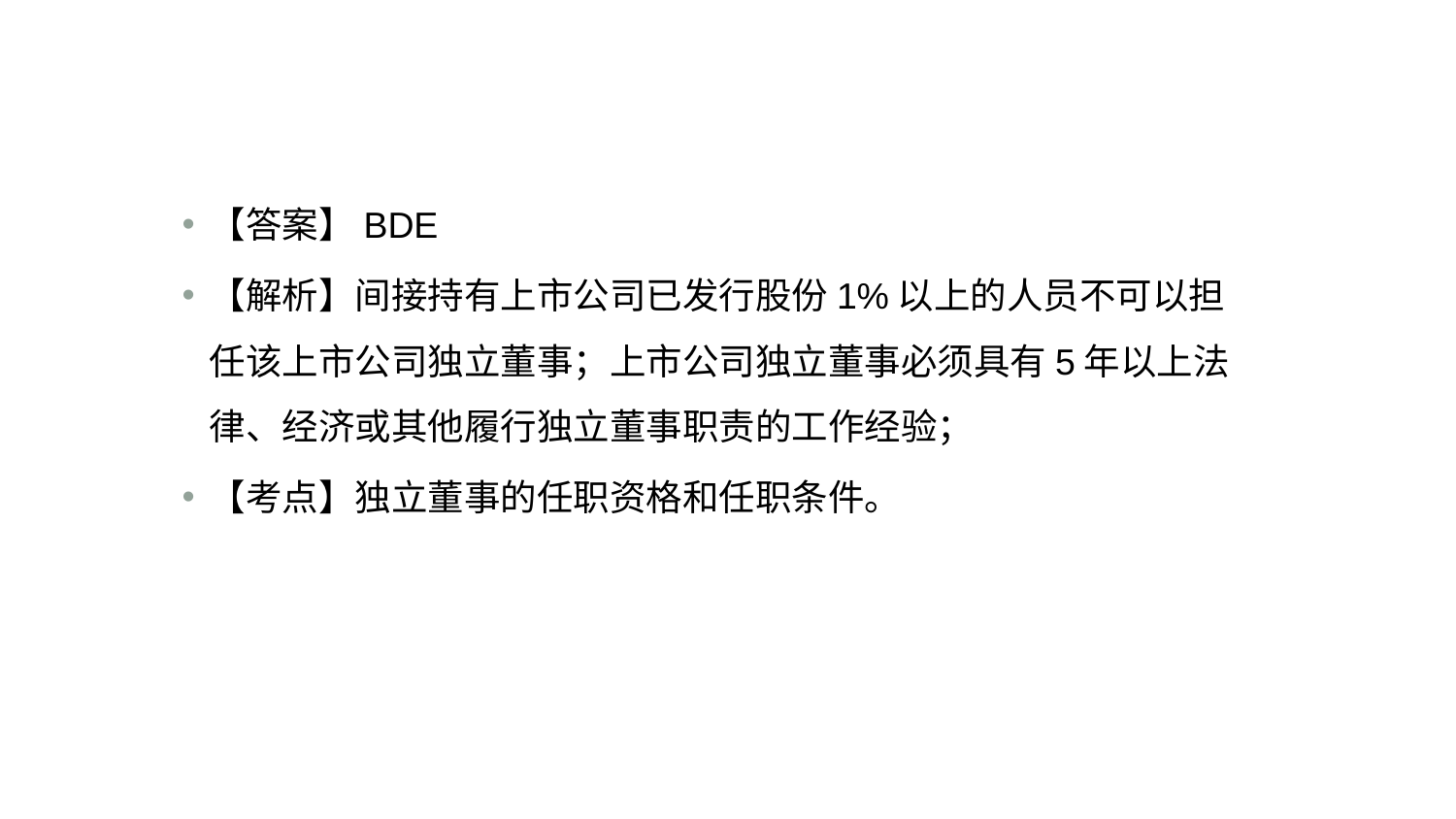

#
【答案】BDE
【解析】间接持有上市公司已发行股份1%以上的人员不可以担任该上市公司独立董事；上市公司独立董事必须具有5年以上法律、经济或其他履行独立董事职责的工作经验；
【考点】独立董事的任职资格和任职条件。